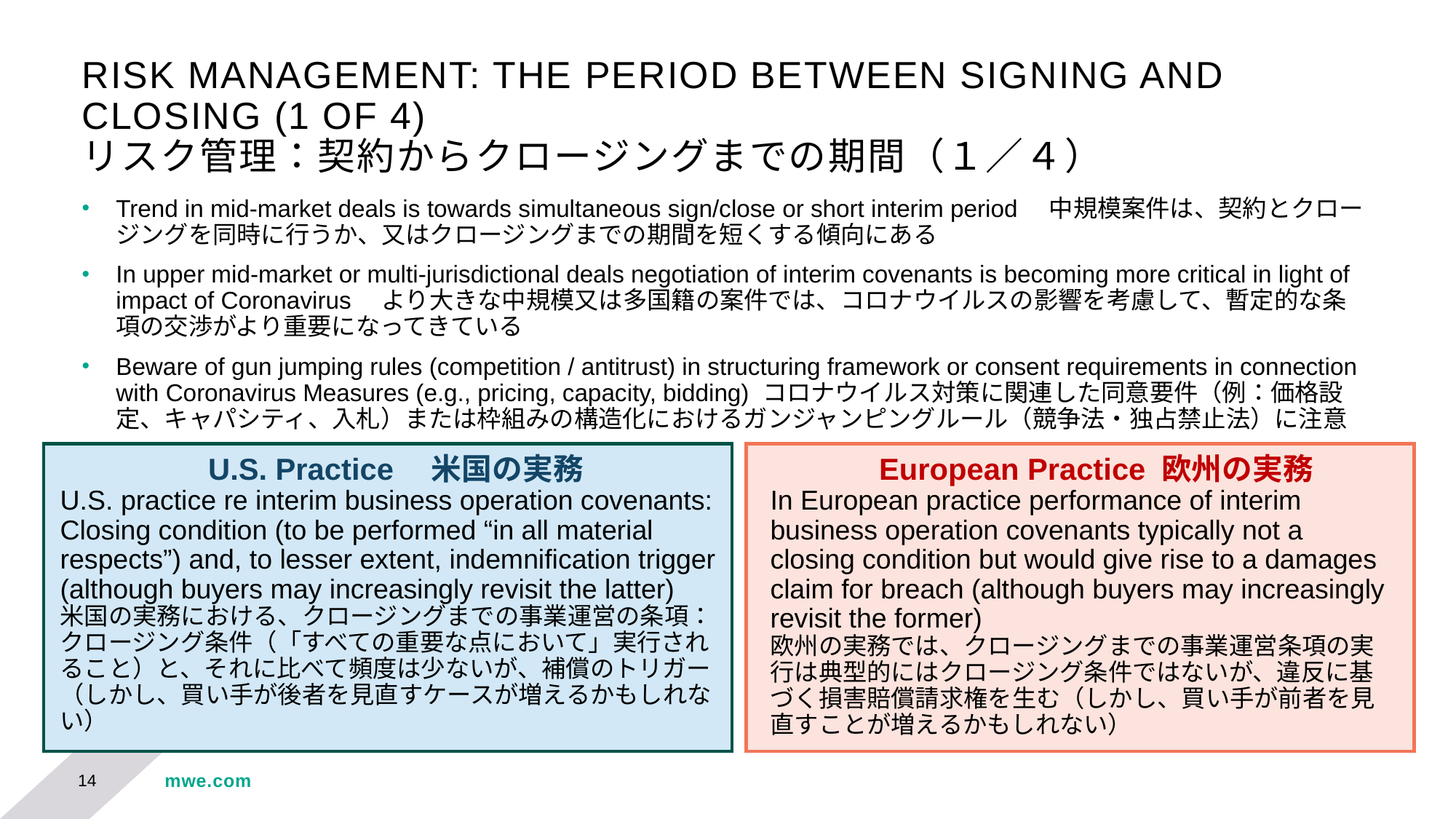

# RISK MANAGEMENT: THE PERIOD BETWEEN SIGNING AND CLOSING (1 OF 4) リスク管理：契約からクロージングまでの期間（１／４）
Trend in mid-market deals is towards simultaneous sign/close or short interim period　中規模案件は、契約とクロージングを同時に行うか、又はクロージングまでの期間を短くする傾向にある
In upper mid-market or multi-jurisdictional deals negotiation of interim covenants is becoming more critical in light of impact of Coronavirus　より大きな中規模又は多国籍の案件では、コロナウイルスの影響を考慮して、暫定的な条項の交渉がより重要になってきている
Beware of gun jumping rules (competition / antitrust) in structuring framework or consent requirements in connection with Coronavirus Measures (e.g., pricing, capacity, bidding) コロナウイルス対策に関連した同意要件（例：価格設定、キャパシティ、入札）または枠組みの構造化におけるガンジャンピングルール（競争法・独占禁止法）に注意

                      U.S. Practice　米国の実務
U.S. practice re interim business operation covenants: Closing condition (to be performed “in all material respects”) and, to lesser extent, indemnification trigger (although buyers may increasingly revisit the latter)
米国の実務における、クロージングまでの事業運営の条項：クロージング条件（「すべての重要な点において」実行されること）と、それに比べて頻度は少ないが、補償のトリガー（しかし、買い手が後者を見直すケースが増えるかもしれない）

             European Practice 欧州の実務
In European practice performance of interim business operation covenants typically not a closing condition but would give rise to a damages claim for breach (although buyers may increasingly revisit the former)
欧州の実務では、クロージングまでの事業運営条項の実行は典型的にはクロージング条件ではないが、違反に基づく損害賠償請求権を生む（しかし、買い手が前者を見直すことが増えるかもしれない）

14